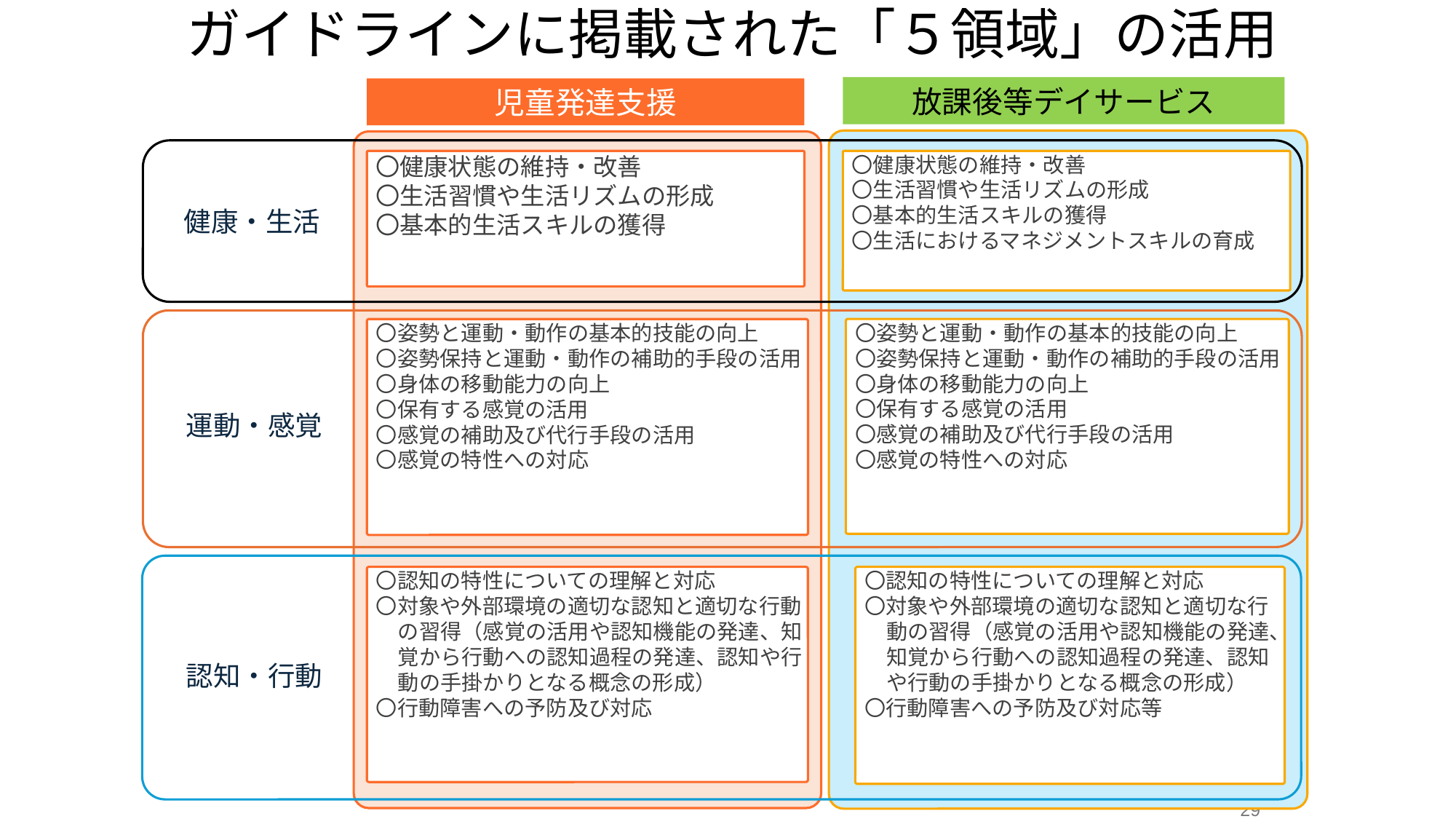

# ガイドラインに掲載された「５領域」の活用
放課後等デイサービス
児童発達支援

〇健康状態の維持・改善
〇生活習慣や生活リズムの形成
〇基本的生活スキルの獲得
〇健康状態の維持・改善
〇生活習慣や生活リズムの形成
〇基本的生活スキルの獲得
〇生活におけるマネジメントスキルの育成
健康・生活

〇姿勢と運動・動作の基本的技能の向上
〇姿勢保持と運動・動作の補助的手段の活用
〇身体の移動能力の向上
〇保有する感覚の活用
〇感覚の補助及び代行手段の活用
〇感覚の特性への対応
〇姿勢と運動・動作の基本的技能の向上
〇姿勢保持と運動・動作の補助的手段の活用
〇身体の移動能力の向上
〇保有する感覚の活用
〇感覚の補助及び代行手段の活用
〇感覚の特性への対応
運動・感覚

〇認知の特性についての理解と対応
〇対象や外部環境の適切な認知と適切な行動の習得（感覚の活用や認知機能の発達、知覚から行動への認知過程の発達、認知や行動の手掛かりとなる概念の形成）
〇行動障害への予防及び対応
〇認知の特性についての理解と対応
〇対象や外部環境の適切な認知と適切な行動の習得（感覚の活用や認知機能の発達、知覚から行動への認知過程の発達、認知や行動の手掛かりとなる概念の形成）
〇行動障害への予防及び対応等
認知・行動
29